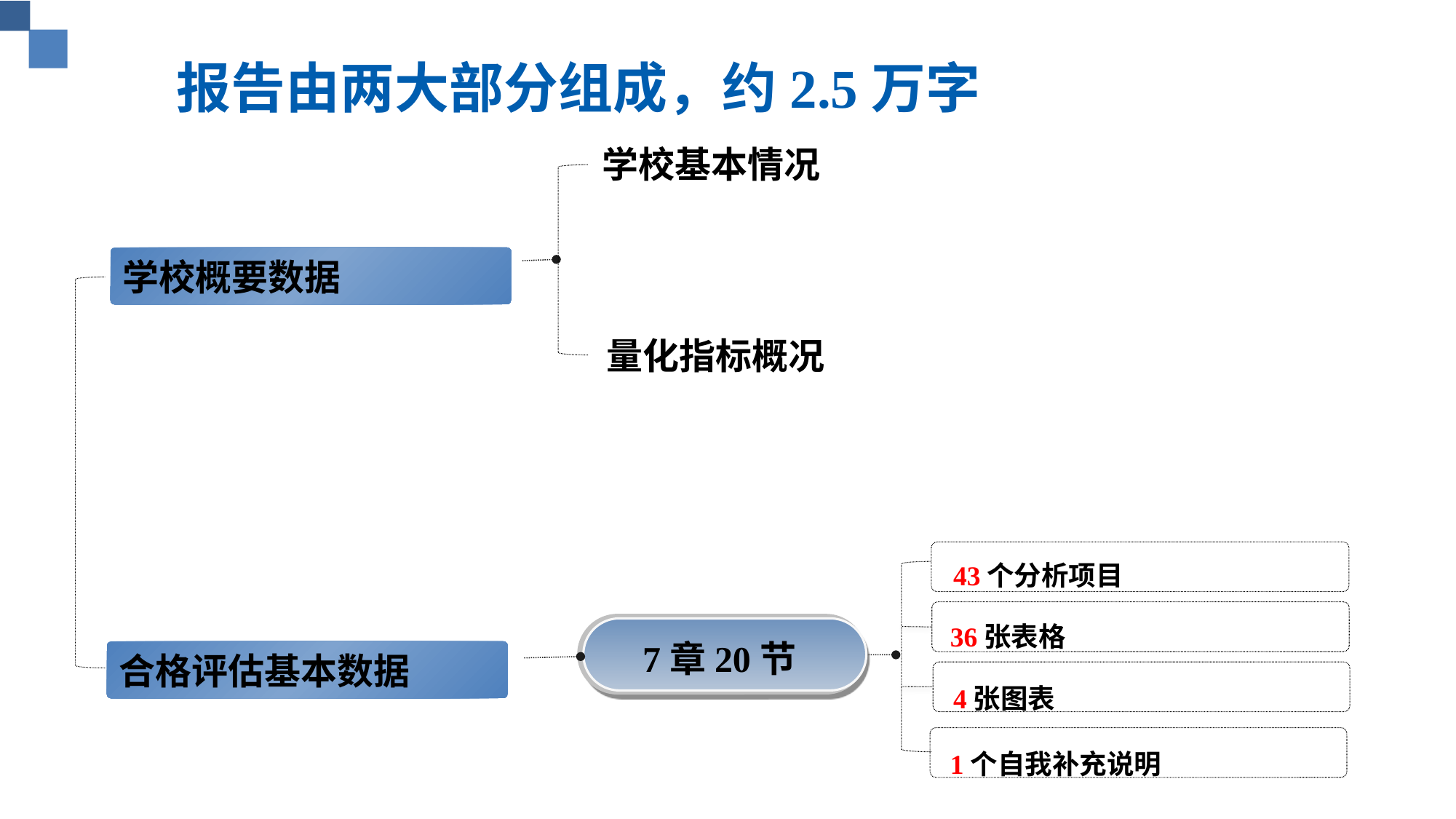

报告由两大部分组成，约2.5万字
学校基本情况

学校概要数据

量化指标概况

43个分析项目

36张表格

7章20节
合格评估基本数据

4张图表

1个自我补充说明